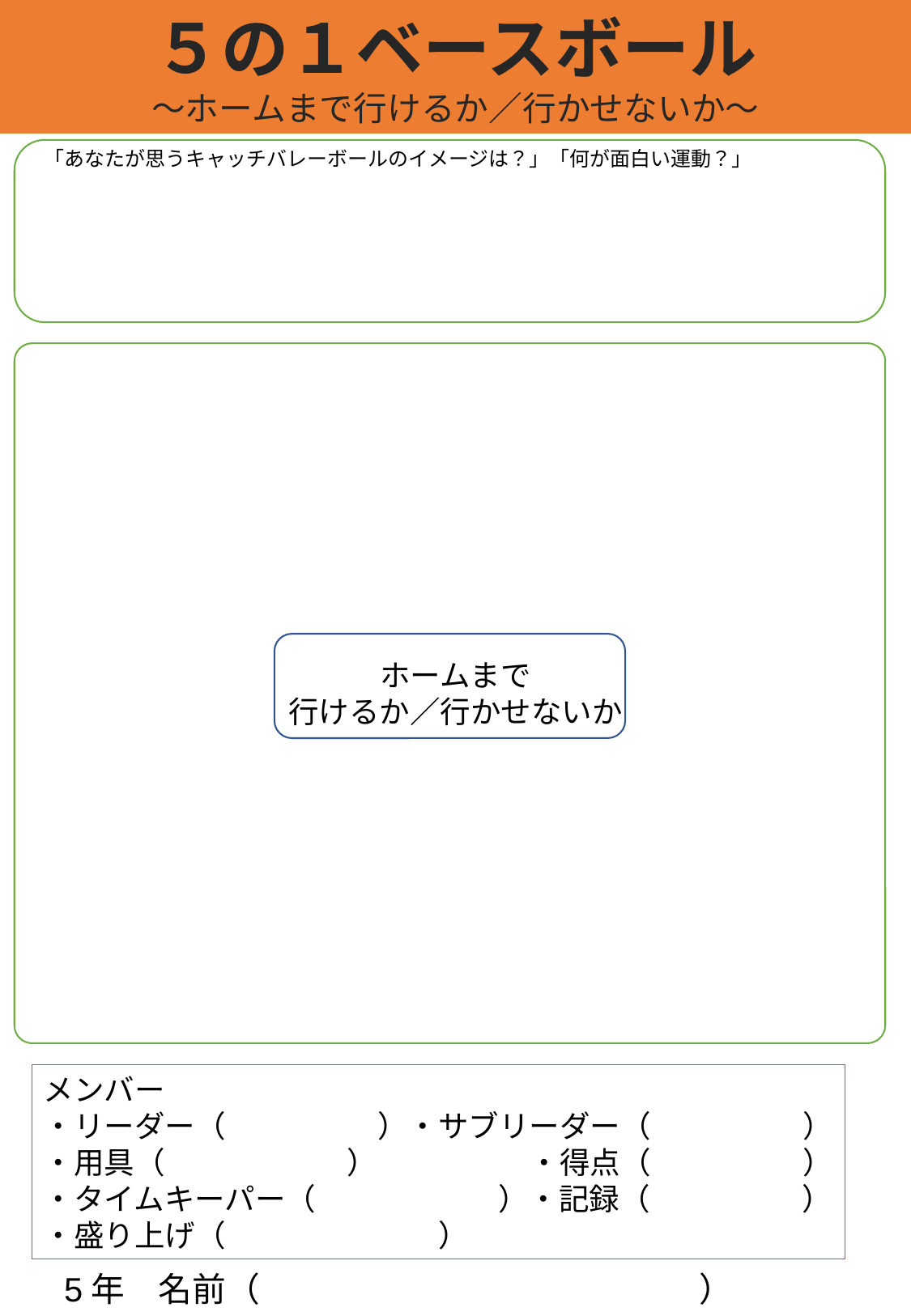

５の１ベースボール
〜ホームまで行けるか／行かせないか〜

「あなたが思うキャッチバレーボールのイメージは？」「何が面白い運動？」

ホームまで
行けるか／行かせないか
メンバー
・リーダー（　　　　　）・サブリーダー（　　　　　）
・用具（　　　　　　）　　　　　・得点（　　　　　）
・タイムキーパー（　　　　　　）・記録（　　　　　）
・盛り上げ（　　　　　　　）
5年　名前（　　　　　　　　　　　　　）